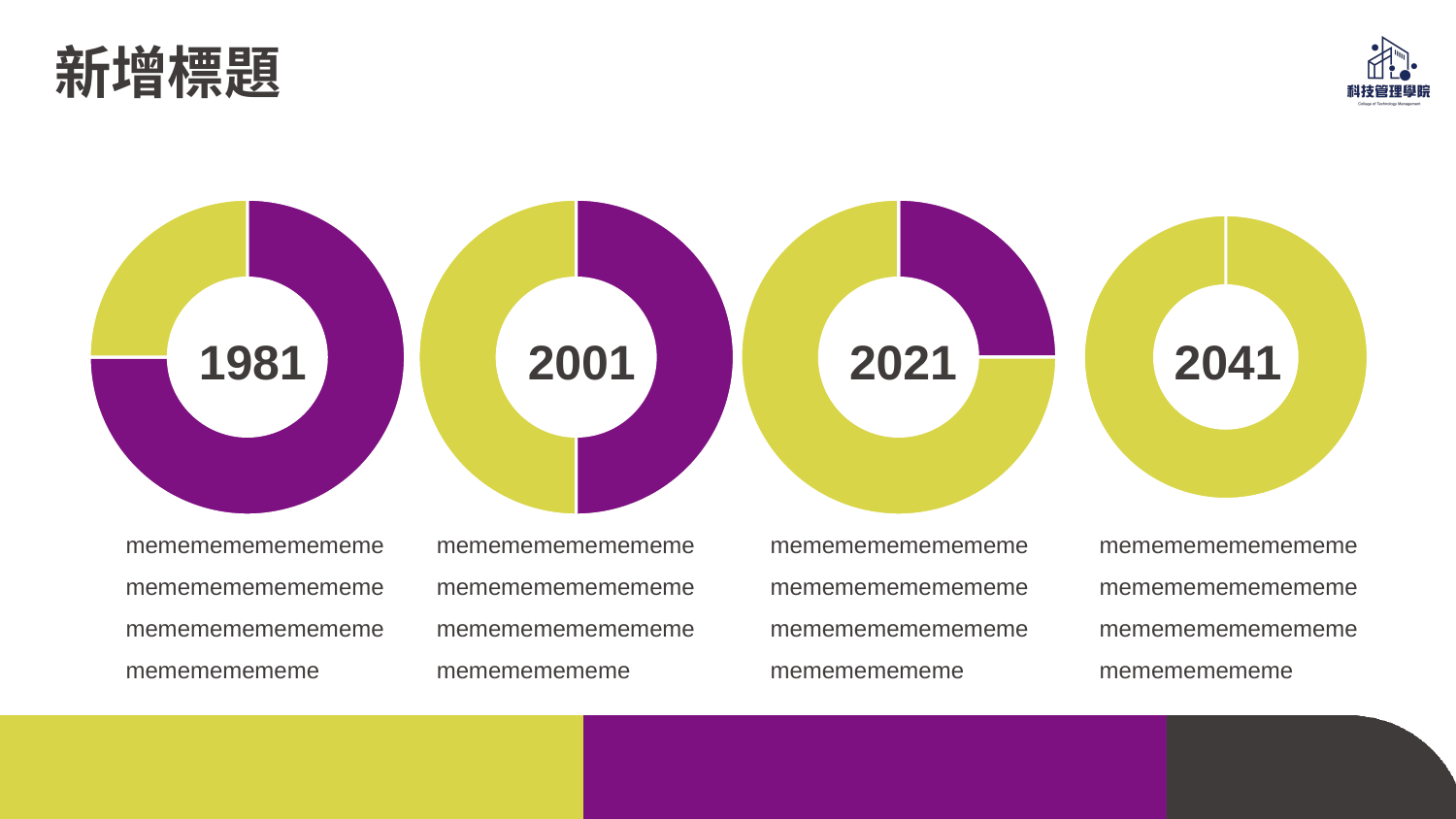

# 新增標題

### Chart

| Category |  |
|---|---|

### Chart

| Category |  |
|---|---|

### Chart

| Category |  |
|---|---|

### Chart

| Category |  |
|---|---|
1981
2001
2021
2041
memememememememe
memememememememe
memememememememe
memememememe

memememememememe
memememememememe
memememememememe
memememememe

memememememememe
memememememememe
memememememememe
memememememe

memememememememe
memememememememe
memememememememe
memememememe